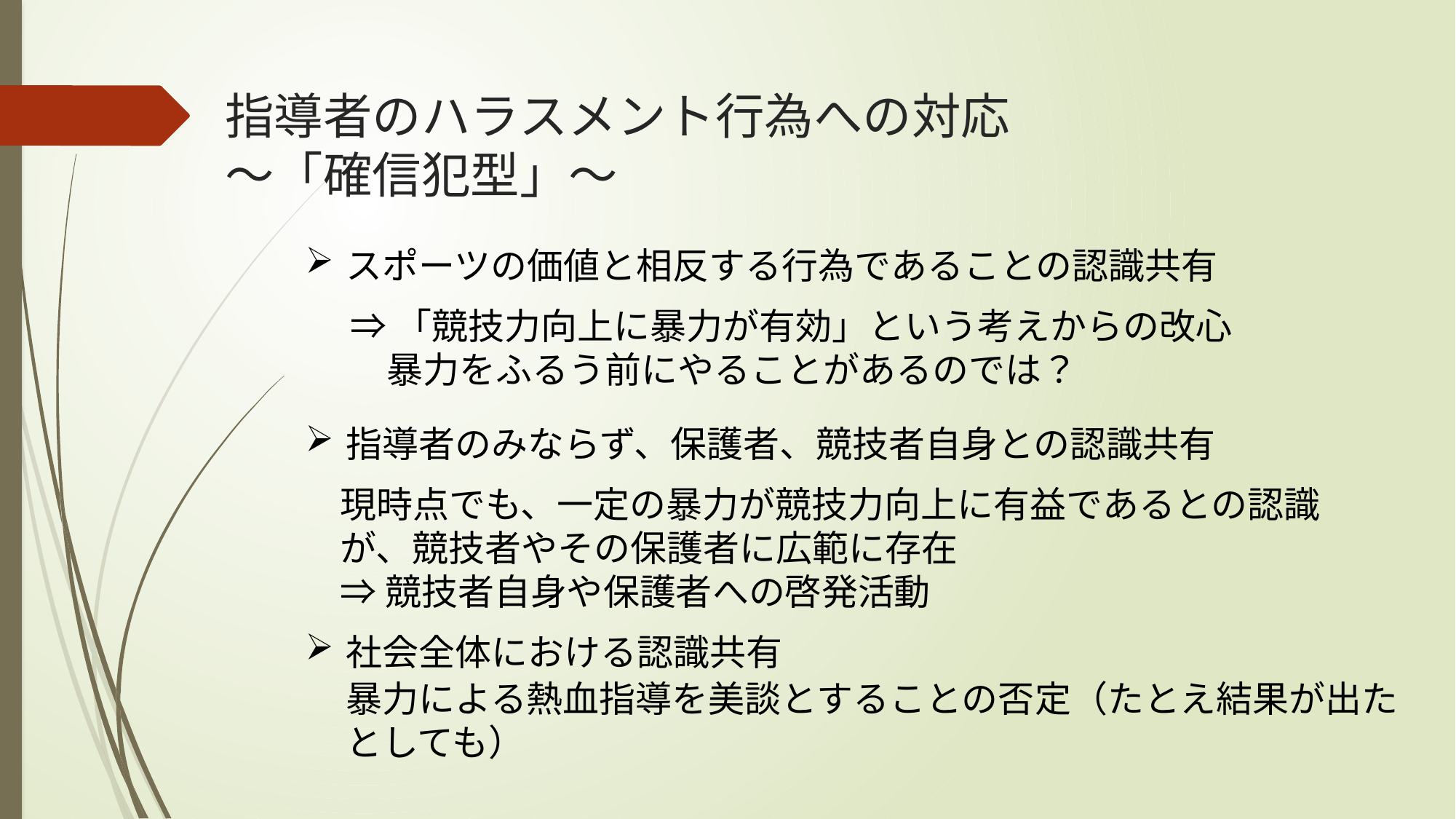

# 指導者のハラスメント行為への対応 ～「確信犯型」～
スポーツの価値と相反する行為であることの認識共有
⇒「競技力向上に暴力が有効」という考えからの改心
　暴力をふるう前にやることがあるのでは？
指導者のみならず、保護者、競技者自身との認識共有
現時点でも、一定の暴力が競技力向上に有益であるとの認識が、競技者やその保護者に広範に存在
⇒競技者自身や保護者への啓発活動
社会全体における認識共有
暴力による熱血指導を美談とすることの否定（たとえ結果が出たとしても）